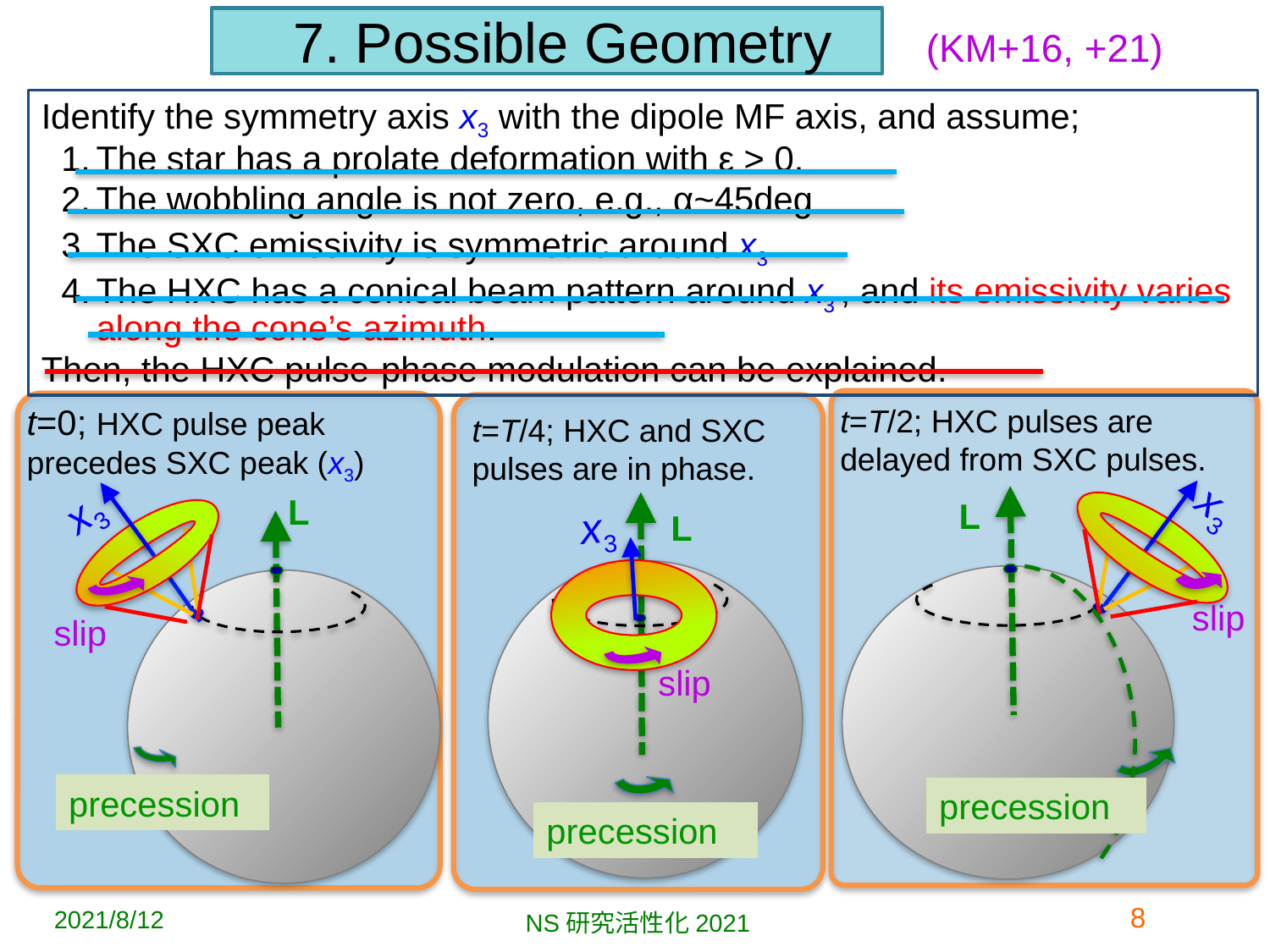

7. Possible Geometry
(KM+16, +21)
Identify the symmetry axis x3 with the dipole MF axis, and assume;
The star has a prolate deformation with ε > 0.
The wobbling angle is not zero, e.g., α~45deg
The SXC emissivity is symmetric around x3 .
The HXC has a conical beam pattern around x3 , and its emissivity varies along the cone’s azimuth.
Then, the HXC pulse-phase modulation can be explained.

t=0; HXC pulse peak precedes SXC peak (x3)
x3
L

t=T/2; HXC pulses are delayed from SXC pulses.
x3

L

t=T/4; HXC and SXC pulses are in phase.

x3
L

slip
slip
slip
precession
precession
precession
8
2021/8/12
NS研究活性化2021